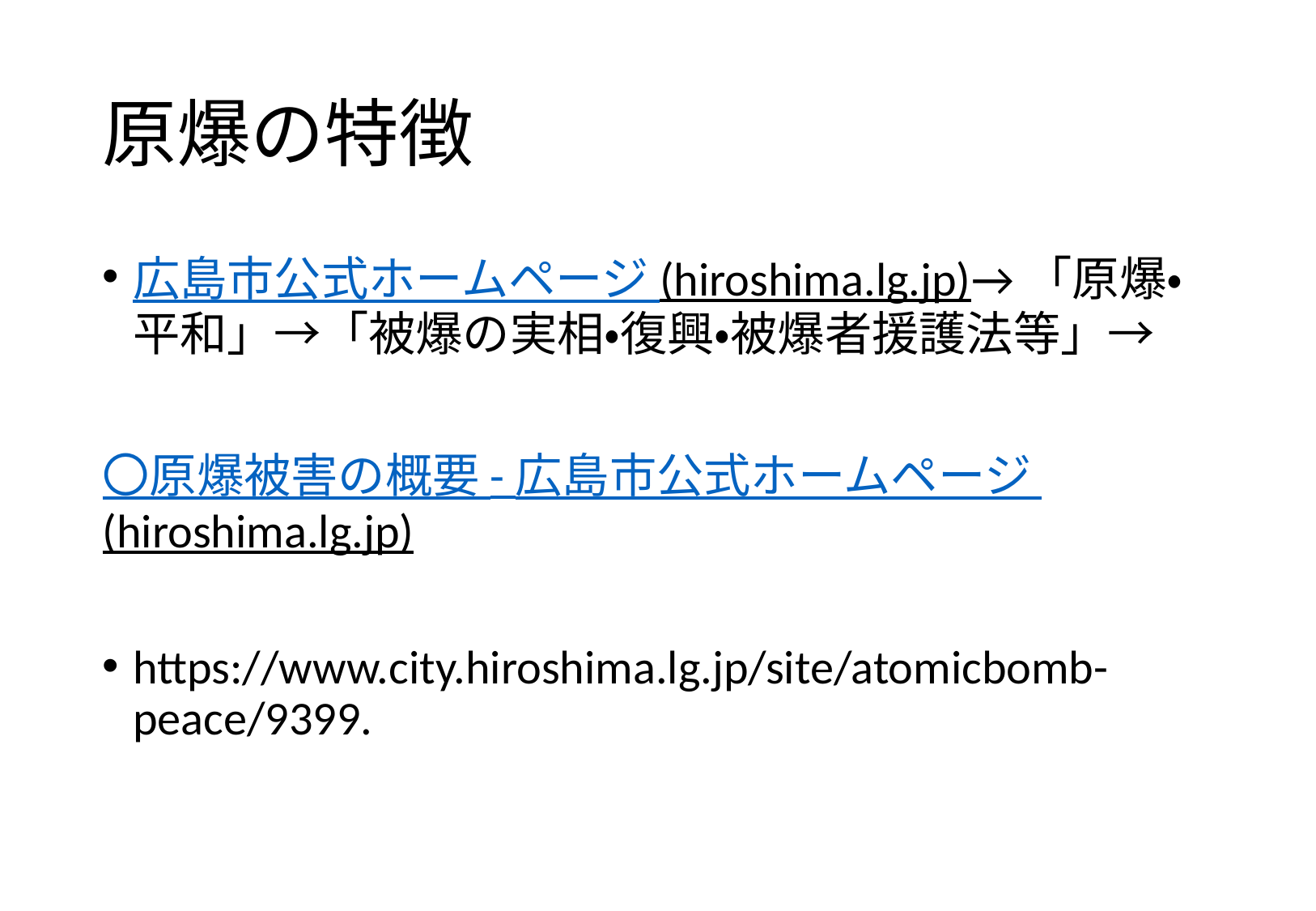

# 原爆の特徴
広島市公式ホームページ (hiroshima.lg.jp)→「原爆・平和」→「被爆の実相・復興・被爆者援護法等」→

〇原爆被害の概要 - 広島市公式ホームページ (hiroshima.lg.jp)

https://www.city.hiroshima.lg.jp/site/atomicbomb-peace/9399.